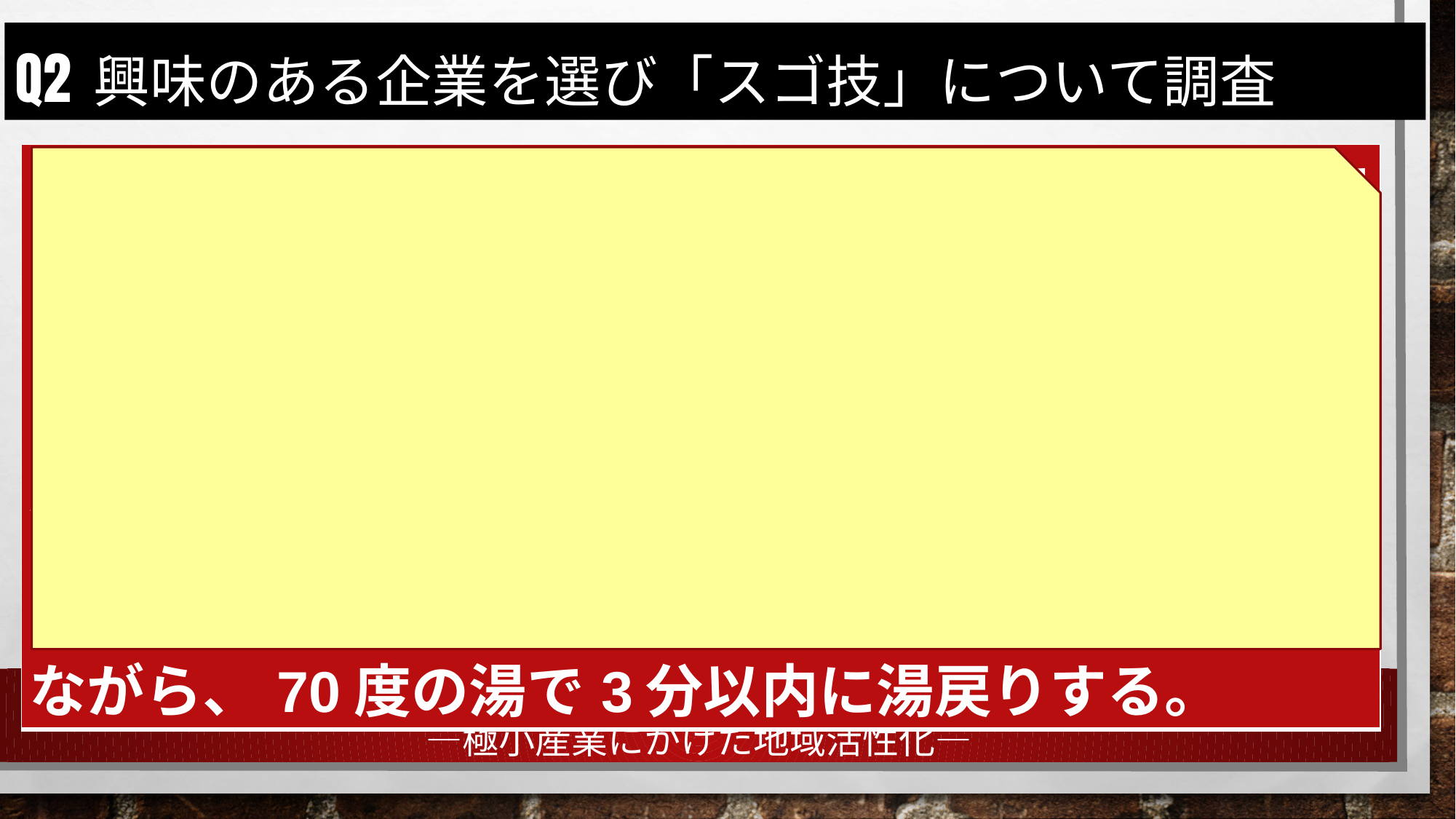

Q2 興味のある企業を選び「スゴ技」について調査
| 【八水蒲鉾】従来のフリーズドライ（FD）製法で魚肉練り製品をフリーズドライした場合、90度の湯を入れ、短時間で柔らかくするのは無理といわれていた。八水蒲鉾は、産・官・学の連携により試行錯誤を重ねた末に、湯戻りの良い商品の開発に成功した。この新製品は魚肉練り製品特有の風味を残しながら、70度の湯で3分以内に湯戻りする。 |
| --- |

ケース17　みかんだけじゃない。八幡浜に活力を
―極小産業にかけた地域活性化―